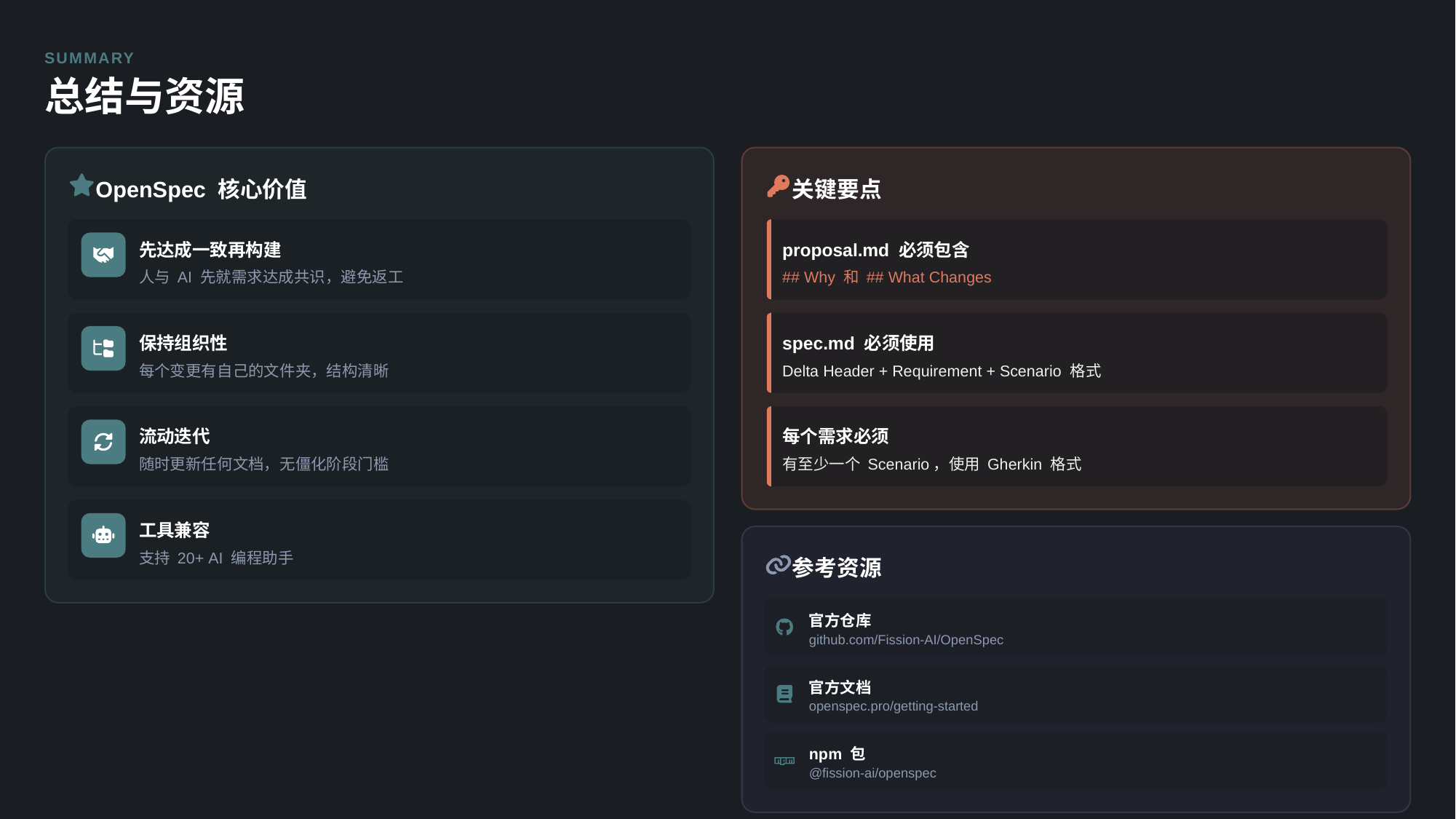

SUMMARY
总结与资源

OpenSpec 核心价值
关键要点

先达成一致再构建
proposal.md 必须包含

人与 AI 先就需求达成共识，避免返工
## Why 和 ## What Changes

保持组织性
spec.md 必须使用

每个变更有自己的文件夹，结构清晰
Delta Header + Requirement + Scenario 格式

流动迭代
每个需求必须

随时更新任何文档，无僵化阶段门槛
有至少一个 Scenario，使用 Gherkin 格式

工具兼容

支持 20+ AI 编程助手
参考资源

官方仓库

github.com/Fission-AI/OpenSpec

官方文档

openspec.pro/getting-started

npm 包

@fission-ai/openspec